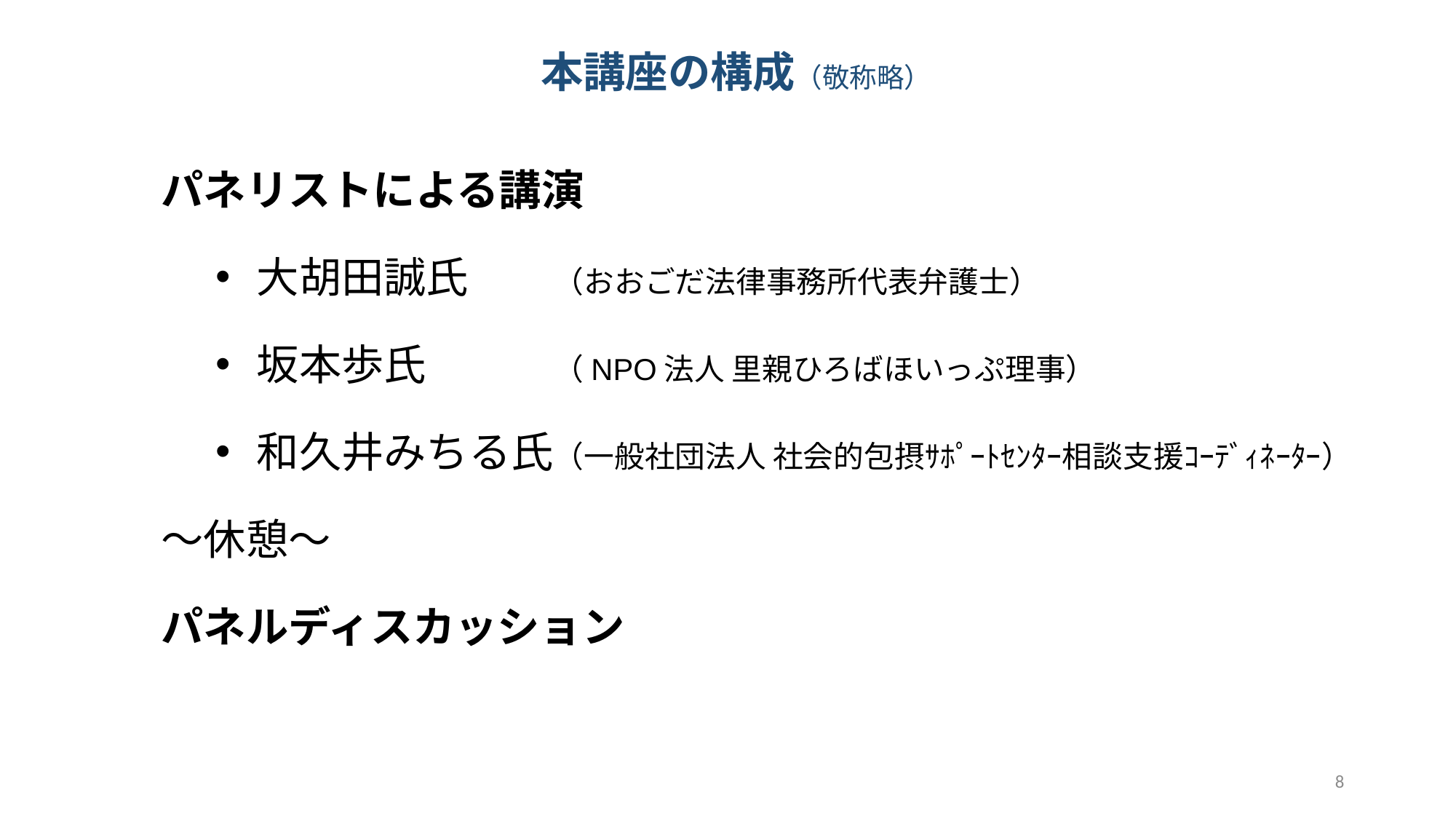

本講座の構成（敬称略）
パネリストによる講演
大胡田誠氏　　（おおごだ法律事務所代表弁護士）
坂本歩氏　　　（NPO法人 里親ひろばほいっぷ理事）
和久井みちる氏（一般社団法人 社会的包摂ｻﾎﾟｰﾄｾﾝﾀｰ相談支援ｺｰﾃﾞｨﾈｰﾀｰ）
～休憩～
パネルディスカッション
8